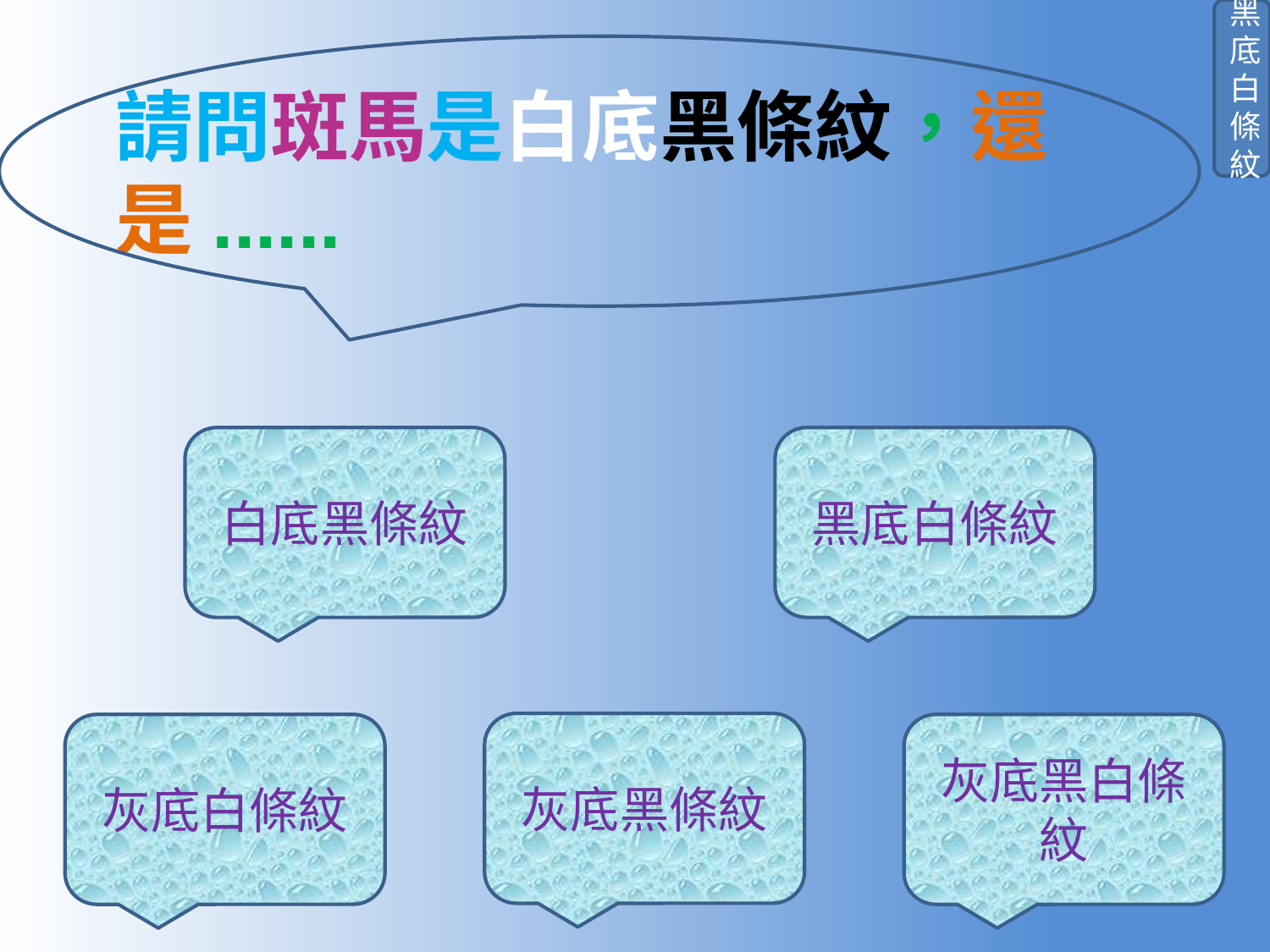

黑底白條紋

# 請問斑馬是白底黑條紋，還是......
白底黑條紋
黑底白條紋
灰底黑條紋
灰底白條紋
灰底黑白條紋